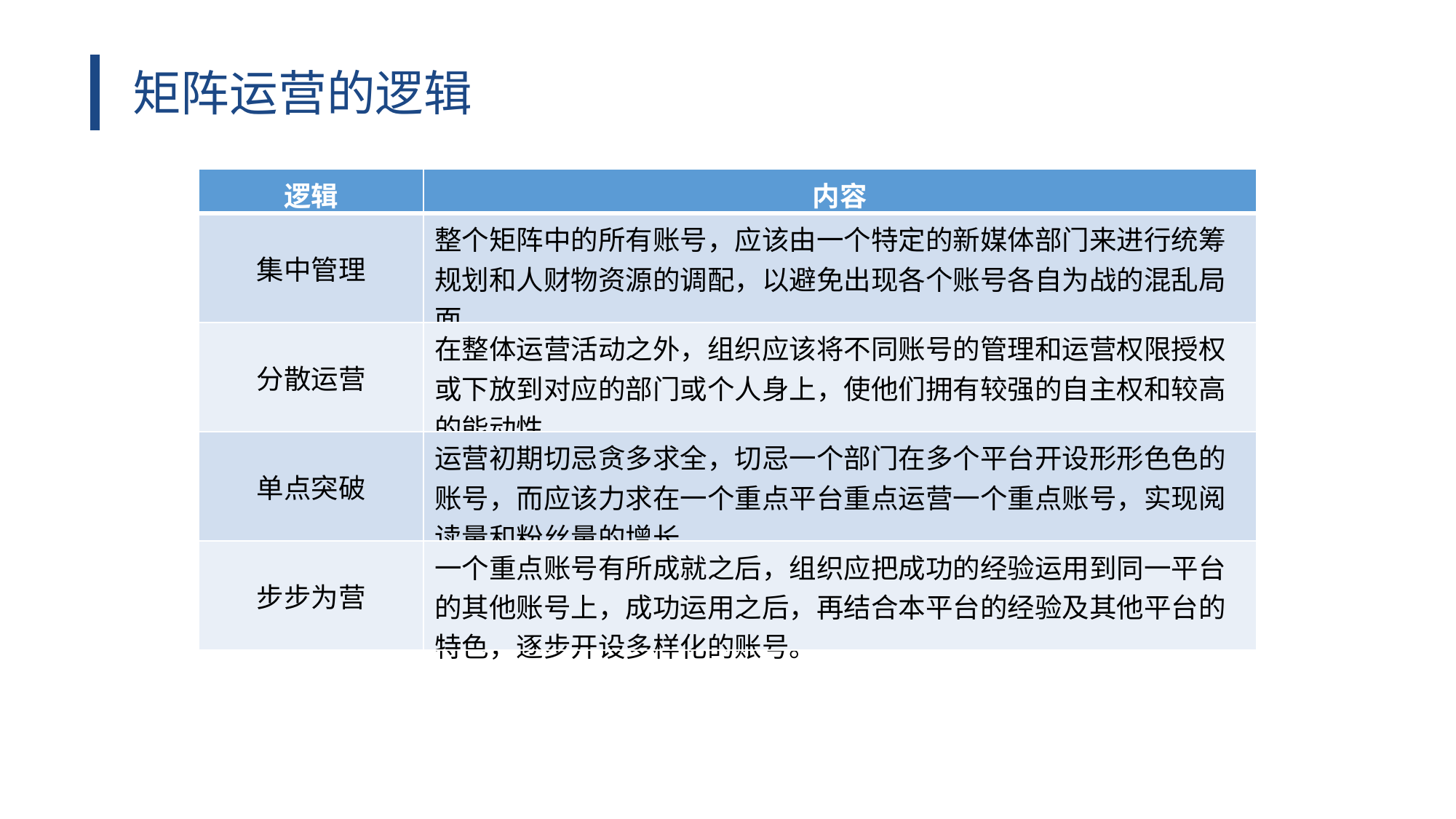

矩阵运营的逻辑
| 逻辑 | 内容 |
| --- | --- |
| 集中管理 | 整个矩阵中的所有账号，应该由一个特定的新媒体部门来进行统筹规划和人财物资源的调配，以避免出现各个账号各自为战的混乱局面。 |
| 分散运营 | 在整体运营活动之外，组织应该将不同账号的管理和运营权限授权或下放到对应的部门或个人身上，使他们拥有较强的自主权和较高的能动性。 |
| 单点突破 | 运营初期切忌贪多求全，切忌一个部门在多个平台开设形形色色的账号，而应该力求在一个重点平台重点运营一个重点账号，实现阅读量和粉丝量的增长。 |
| 步步为营 | 一个重点账号有所成就之后，组织应把成功的经验运用到同一平台的其他账号上，成功运用之后，再结合本平台的经验及其他平台的特色，逐步开设多样化的账号。 |